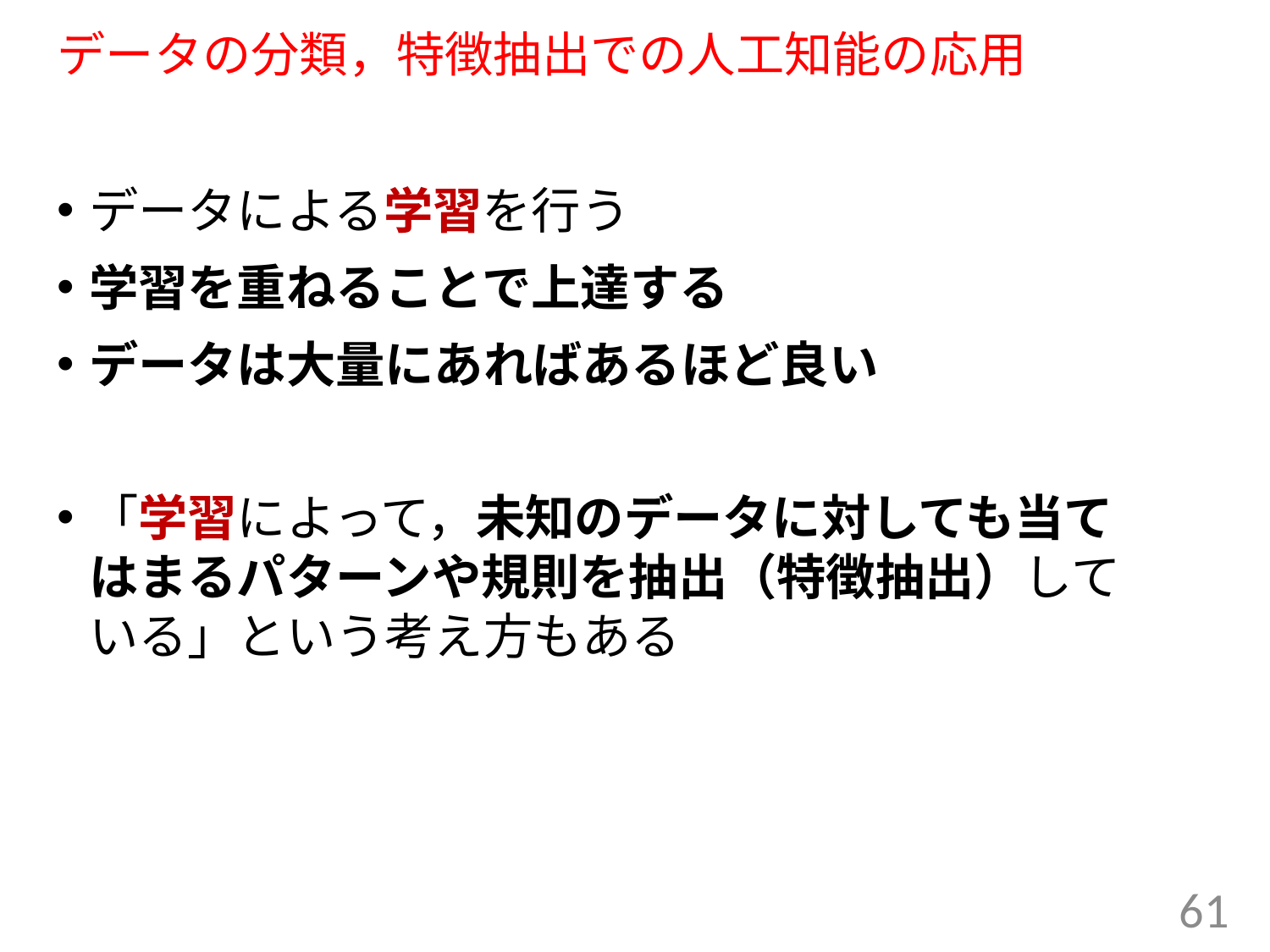

# データの分類，特徴抽出での人工知能の応用
データによる学習を行う
学習を重ねることで上達する
データは大量にあればあるほど良い

「学習によって，未知のデータに対しても当てはまるパターンや規則を抽出（特徴抽出）している」という考え方もある

61